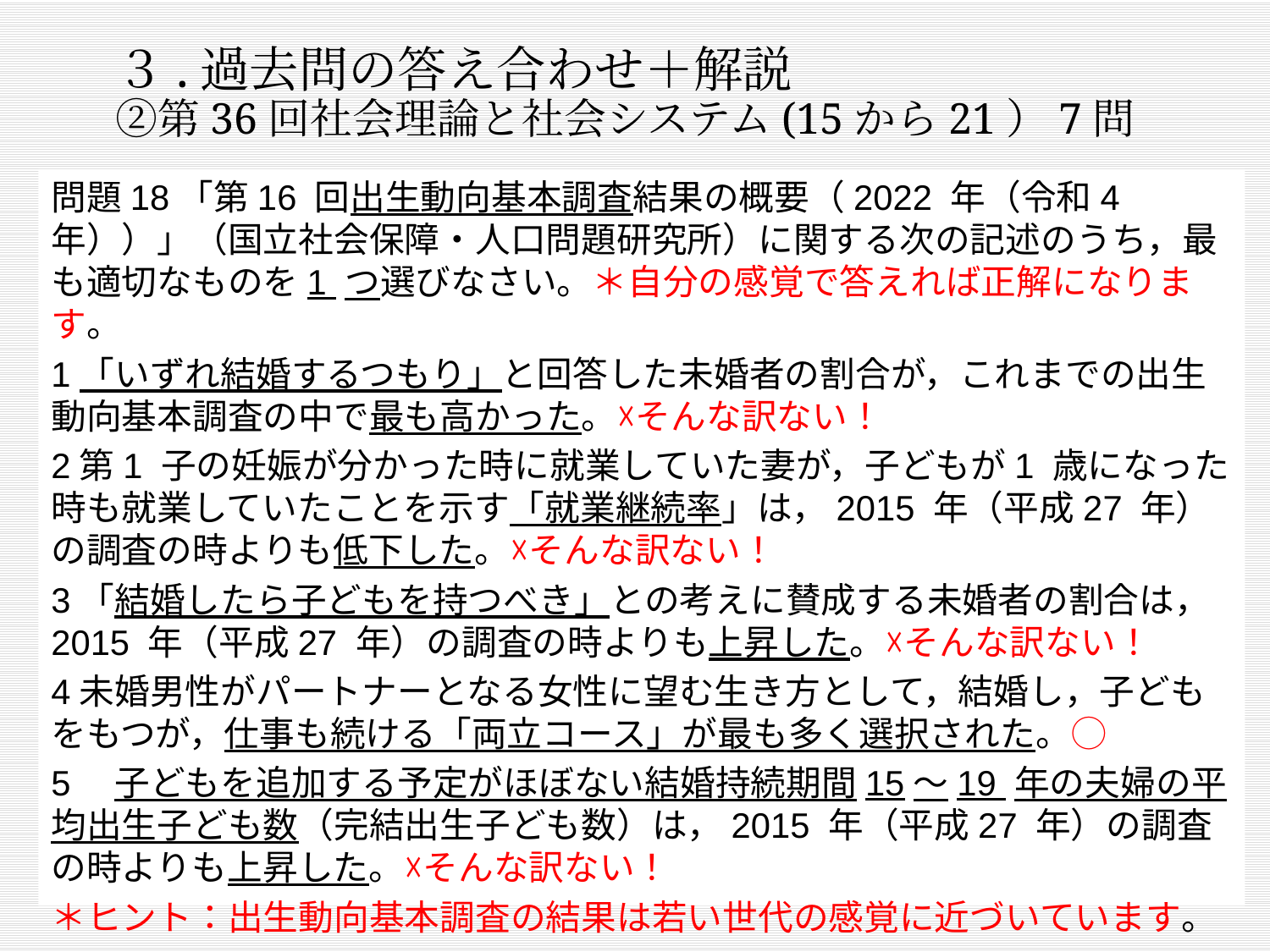

# ３.過去問の答え合わせ＋解説 ➁第36回社会理論と社会システム(15から21）7問
問題18「第16 回出生動向基本調査結果の概要（2022 年（令和4 年））」（国立社会保障・人口問題研究所）に関する次の記述のうち，最も適切なものを1 つ選びなさい。＊自分の感覚で答えれば正解になります。
1「いずれ結婚するつもり」と回答した未婚者の割合が，これまでの出生動向基本調査の中で最も高かった。☓そんな訳ない！
2第1 子の妊娠が分かった時に就業していた妻が，子どもが1 歳になった時も就業していたことを示す「就業継続率」は，2015 年（平成27 年）の調査の時よりも低下した。☓そんな訳ない！
3「結婚したら子どもを持つべき」との考えに賛成する未婚者の割合は，2015 年（平成27 年）の調査の時よりも上昇した。☓そんな訳ない！
4未婚男性がパートナーとなる女性に望む生き方として，結婚し，子どもをもつが，仕事も続ける「両立コース」が最も多く選択された。◯
5　子どもを追加する予定がほぼない結婚持続期間15～19 年の夫婦の平均出生子ども数（完結出生子ども数）は，2015 年（平成27 年）の調査の時よりも上昇した。☓そんな訳ない！
＊ヒント：出生動向基本調査の結果は若い世代の感覚に近づいています。